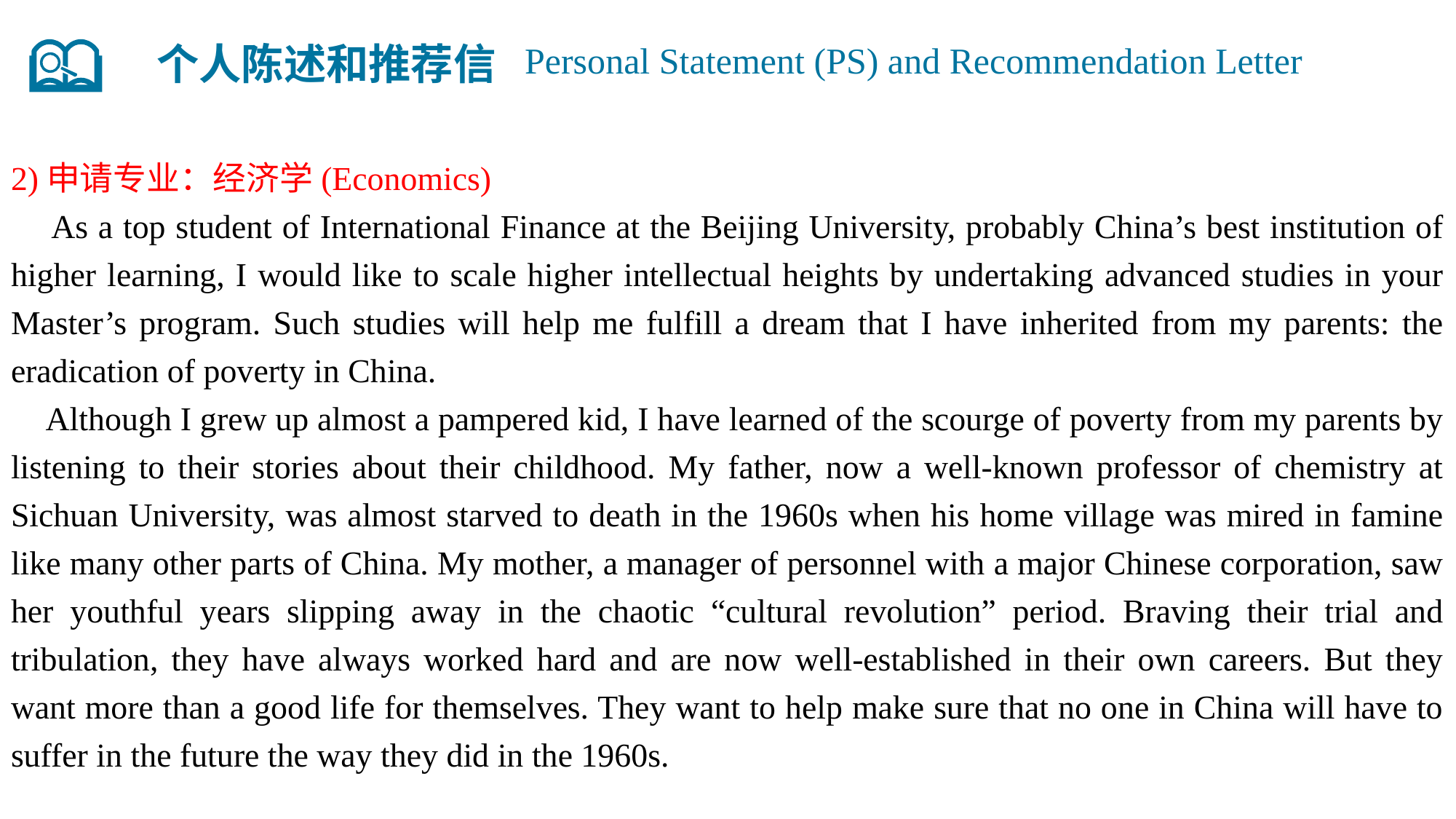

个人陈述和推荐信
Personal Statement (PS) and Recommendation Letter
2)申请专业：经济学(Economics)
    As a top student of International Finance at the Beijing University, probably China’s best institution of higher learning, I would like to scale higher intellectual heights by undertaking advanced studies in your Master’s program. Such studies will help me fulfill a dream that I have inherited from my parents: the eradication of poverty in China.
    Although I grew up almost a pampered kid, I have learned of the scourge of poverty from my parents by listening to their stories about their childhood. My father, now a well-known professor of chemistry at Sichuan University, was almost starved to death in the 1960s when his home village was mired in famine like many other parts of China. My mother, a manager of personnel with a major Chinese corporation, saw her youthful years slipping away in the chaotic “cultural revolution” period. Braving their trial and tribulation, they have always worked hard and are now well-established in their own careers. But they want more than a good life for themselves. They want to help make sure that no one in China will have to suffer in the future the way they did in the 1960s.